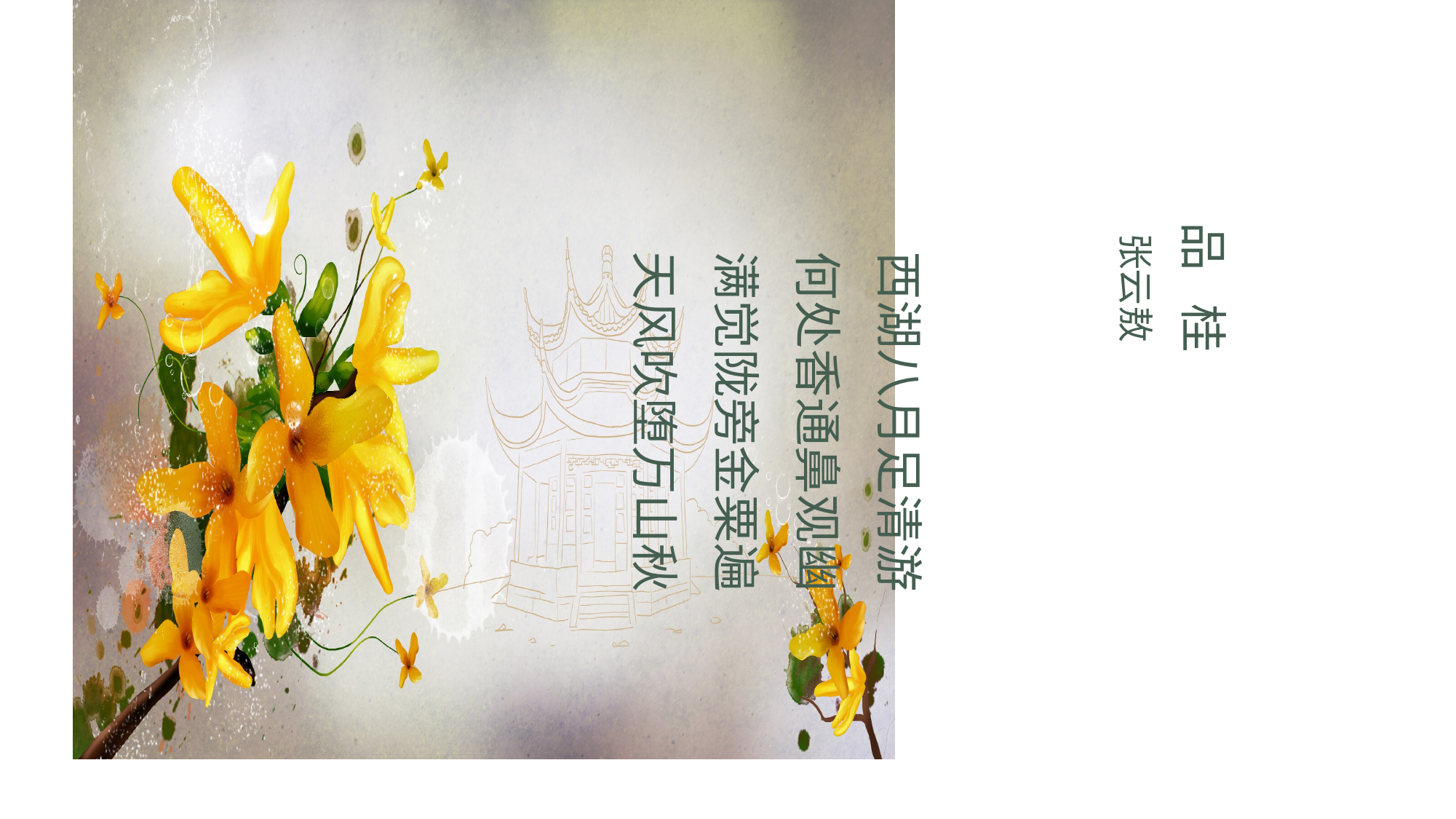

品   桂
张云敖
西湖八月足清游
何处香通鼻观幽
满觉陇旁金粟遍
天风吹堕万山秋